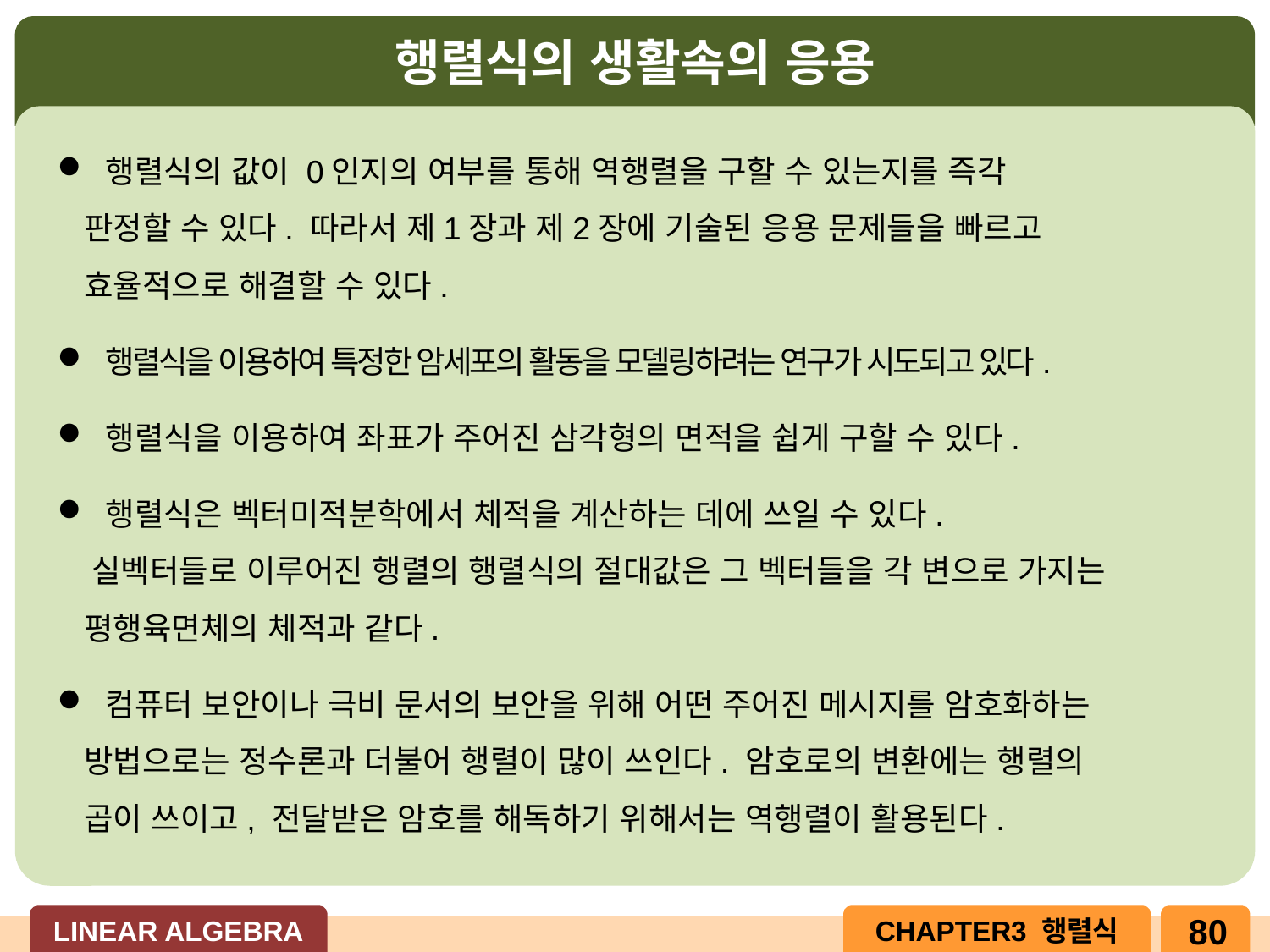

행렬식의 생활속의 응용

 행렬식의 값이 0인지의 여부를 통해 역행렬을 구할 수 있는지를 즉각
   판정할 수 있다. 따라서 제1장과 제2장에 기술된 응용 문제들을 빠르고
   효율적으로 해결할 수 있다.

 행렬식을 이용하여 특정한 암세포의 활동을 모델링하려는 연구가 시도되고 있다.

 행렬식을 이용하여 좌표가 주어진 삼각형의 면적을 쉽게 구할 수 있다.

 행렬식은 벡터미적분학에서 체적을 계산하는 데에 쓰일 수 있다.
   실벡터들로 이루어진 행렬의 행렬식의 절대값은 그 벡터들을 각 변으로 가지는
   평행육면체의 체적과 같다.

 컴퓨터 보안이나 극비 문서의 보안을 위해 어떤 주어진 메시지를 암호화하는
   방법으로는 정수론과 더불어 행렬이 많이 쓰인다. 암호로의 변환에는 행렬의
   곱이 쓰이고, 전달받은 암호를 해독하기 위해서는 역행렬이 활용된다.
80
LINEAR ALGEBRA
CHAPTER3 행렬식